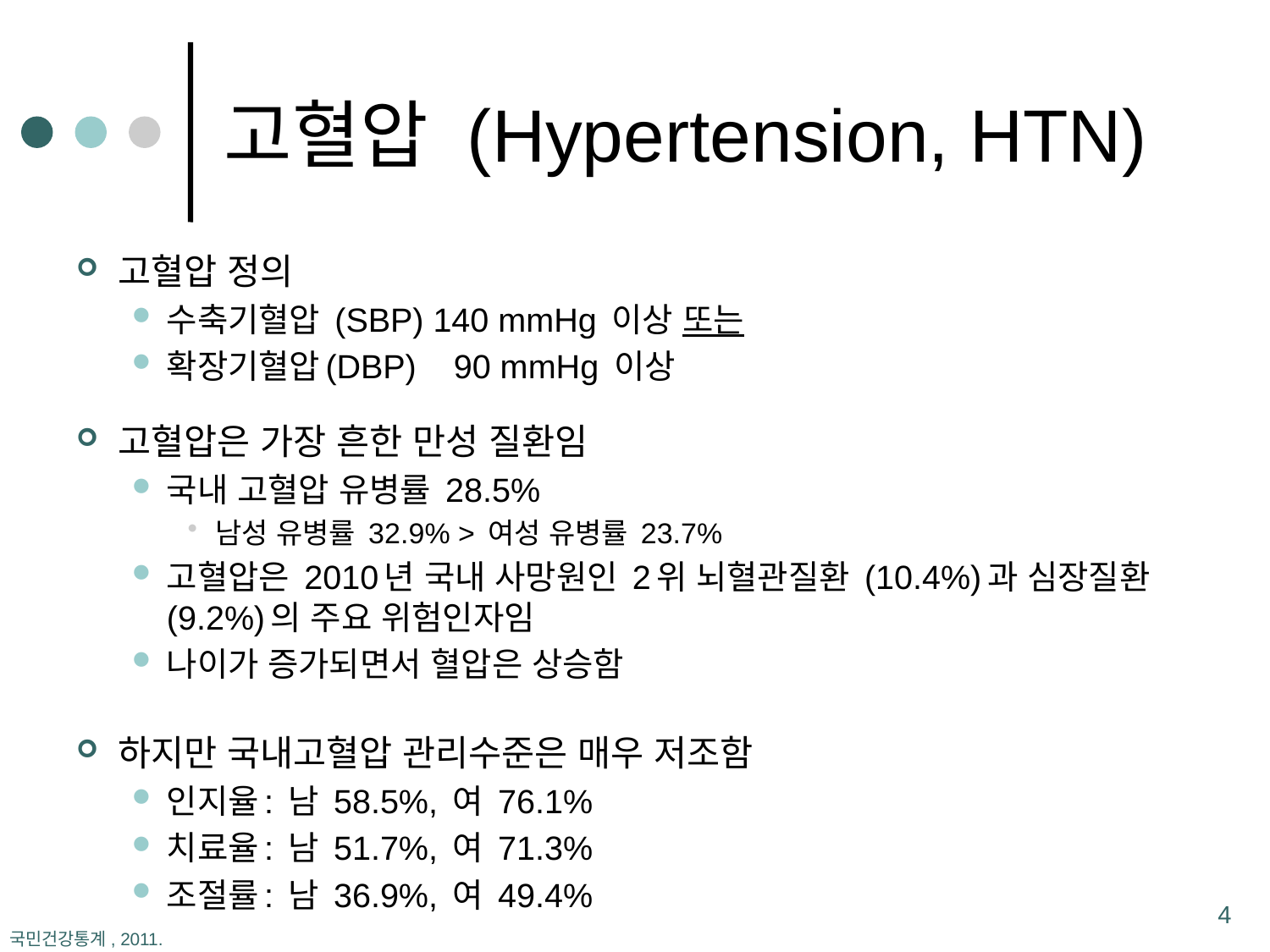

# 고혈압 (Hypertension, HTN)
고혈압 정의
수축기혈압 (SBP) 140 mmHg 이상 또는
확장기혈압(DBP)    90 mmHg 이상

고혈압은 가장 흔한 만성 질환임
국내 고혈압 유병률 28.5%
남성 유병률 32.9% > 여성 유병률 23.7%
고혈압은 2010년 국내 사망원인 2위 뇌혈관질환 (10.4%)과 심장질환 (9.2%)의 주요 위험인자임
나이가 증가되면서 혈압은 상승함

하지만 국내고혈압 관리수준은 매우 저조함
인지율: 남 58.5%, 여 76.1%
치료율: 남 51.7%, 여 71.3%
조절률: 남 36.9%, 여 49.4%
4
국민건강통계, 2011.